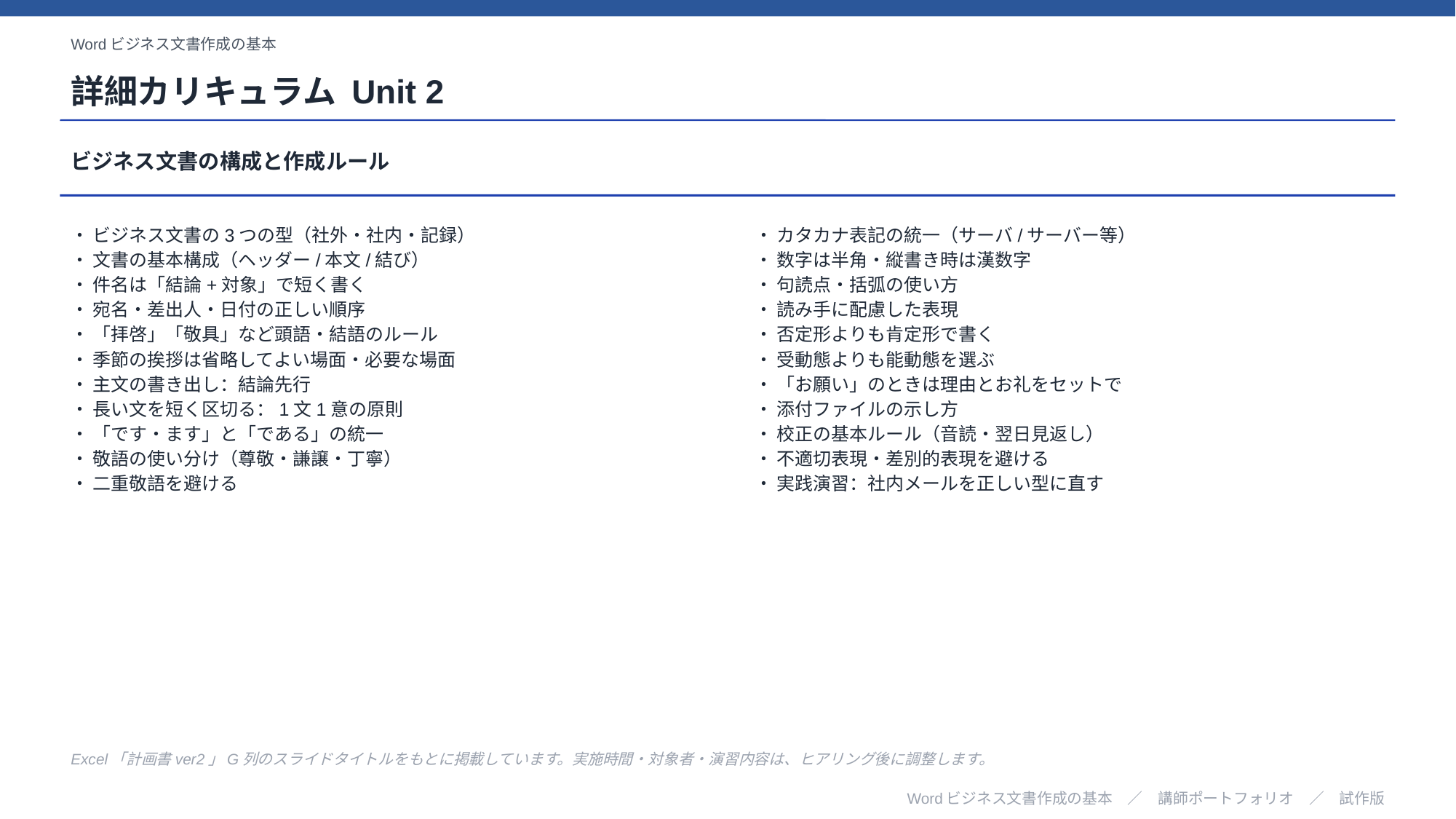

Wordビジネス文書作成の基本
詳細カリキュラム Unit 2

ビジネス文書の構成と作成ルール

・ ビジネス文書の3つの型（社外・社内・記録）
・ 文書の基本構成（ヘッダー/本文/結び）
・ 件名は「結論+対象」で短く書く
・ 宛名・差出人・日付の正しい順序
・ 「拝啓」「敬具」など頭語・結語のルール
・ 季節の挨拶は省略してよい場面・必要な場面
・ 主文の書き出し：結論先行
・ 長い文を短く区切る：1文1意の原則
・ 「です・ます」と「である」の統一
・ 敬語の使い分け（尊敬・謙譲・丁寧）
・ 二重敬語を避ける
・ カタカナ表記の統一（サーバ/サーバー等）
・ 数字は半角・縦書き時は漢数字
・ 句読点・括弧の使い方
・ 読み手に配慮した表現
・ 否定形よりも肯定形で書く
・ 受動態よりも能動態を選ぶ
・ 「お願い」のときは理由とお礼をセットで
・ 添付ファイルの示し方
・ 校正の基本ルール（音読・翌日見返し）
・ 不適切表現・差別的表現を避ける
・ 実践演習：社内メールを正しい型に直す
Excel「計画書ver2」G列のスライドタイトルをもとに掲載しています。実施時間・対象者・演習内容は、ヒアリング後に調整します。
Wordビジネス文書作成の基本　／　講師ポートフォリオ　／　試作版